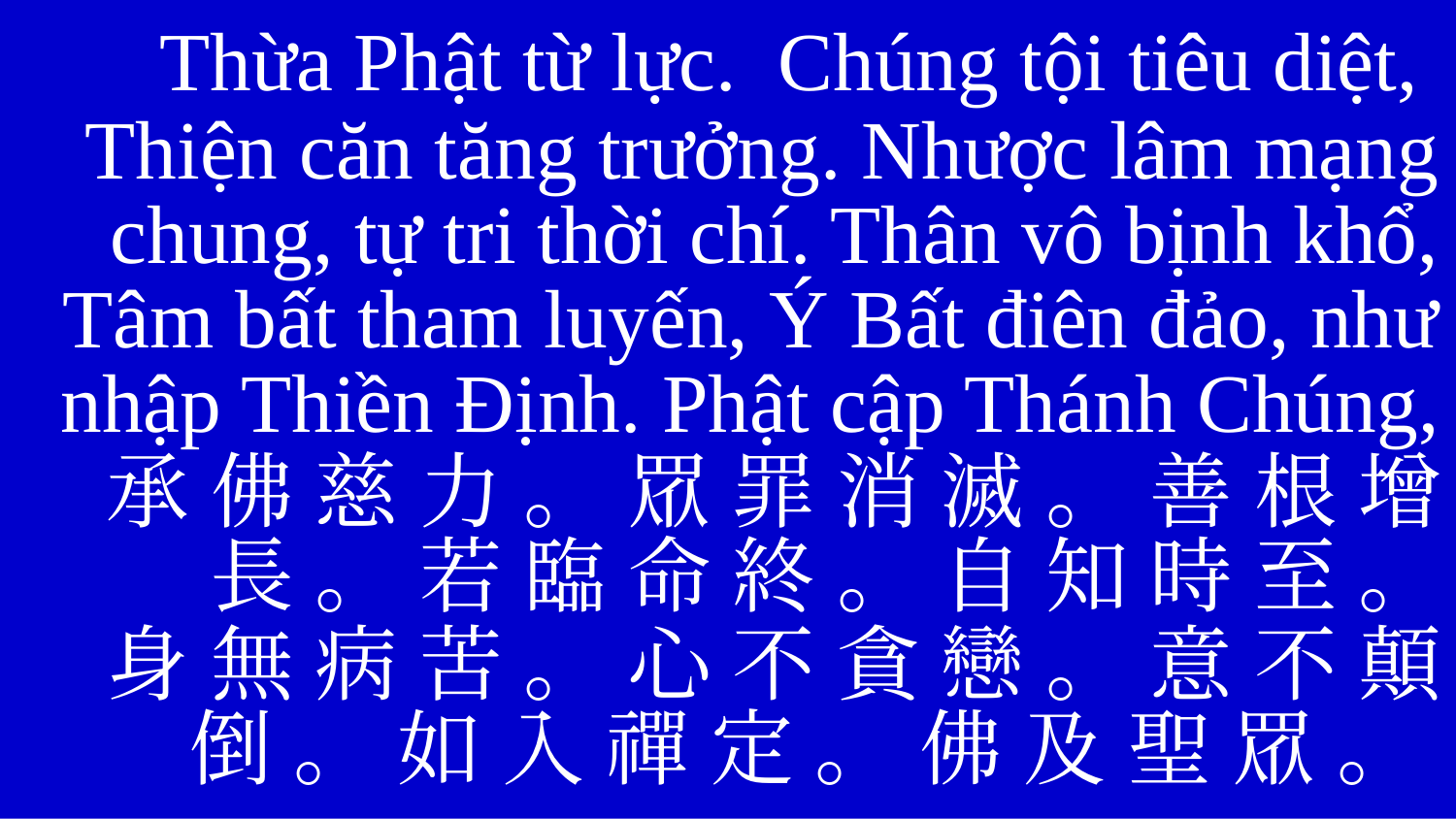

Thừa Phật từ lực.  Chúng tội tiêu diệt,
Thiện căn tăng trưởng. Nhược lâm mạng chung, tự tri thời chí. Thân vô bịnh khổ, Tâm bất tham luyến, Ý Bất điên đảo, như nhập Thiền Định. Phật cập Thánh Chúng,
承 佛 慈 力 。 眾 罪 消 滅 。 善 根 增 長 。 若 臨 命 終 。 自 知 時 至 。
身 無 病 苦 。 心 不 貪 戀 。 意 不 顛 倒 。 如 入 禪 定 。 佛 及 聖 眾 。